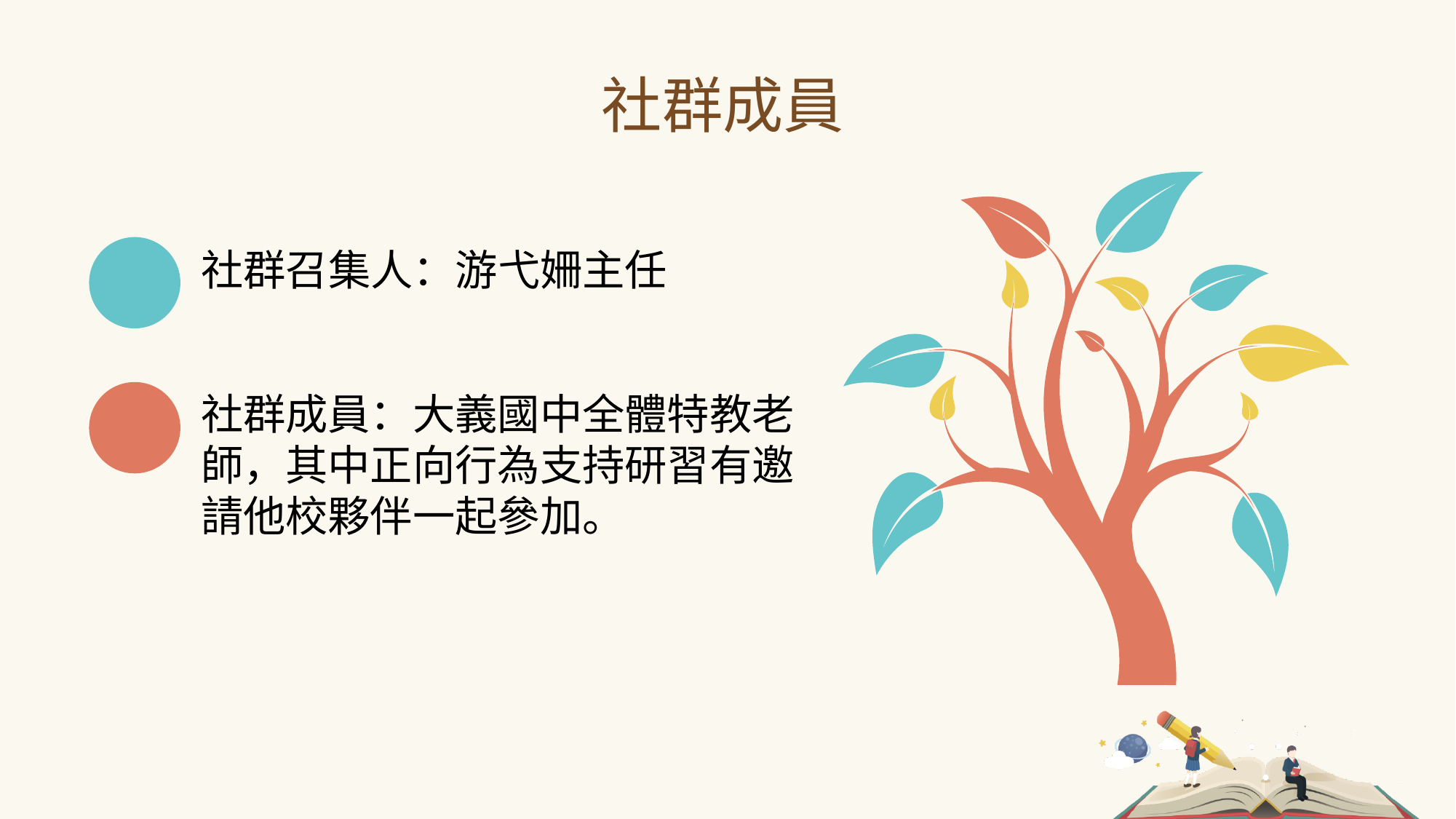

社群成員

社群召集人：游弋姍主任

社群成員：大義國中全體特教老師，其中正向行為支持研習有邀請他校夥伴一起參加。